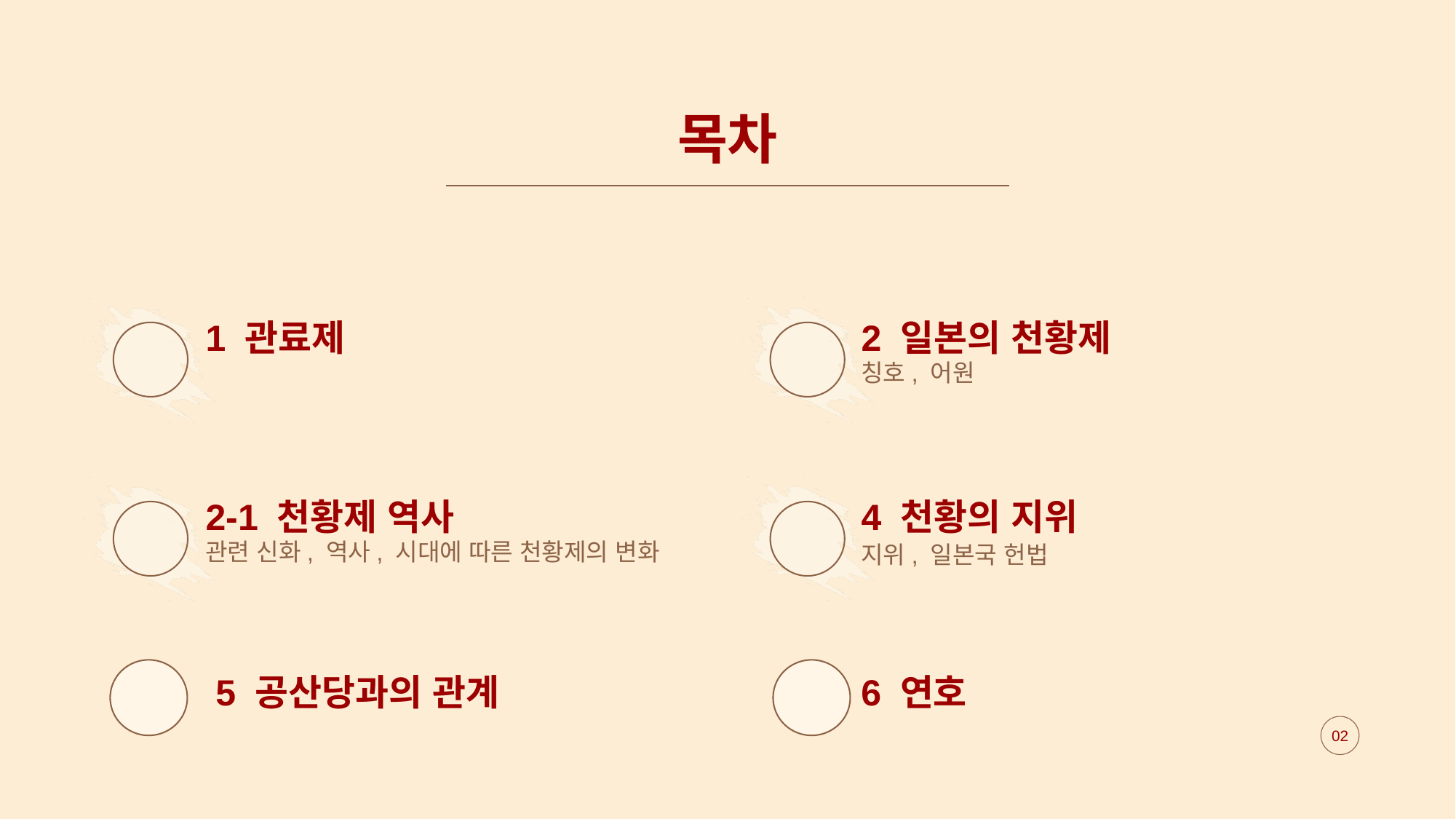

# 목차
1 관료제
2 일본의 천황제

칭호, 어원
2-1 천황제 역사
4 천황의 지위
관련 신화, 역사, 시대에 따른 천황제의 변화
지위, 일본국 헌법

 5 공산당과의 관계
6 연호
02